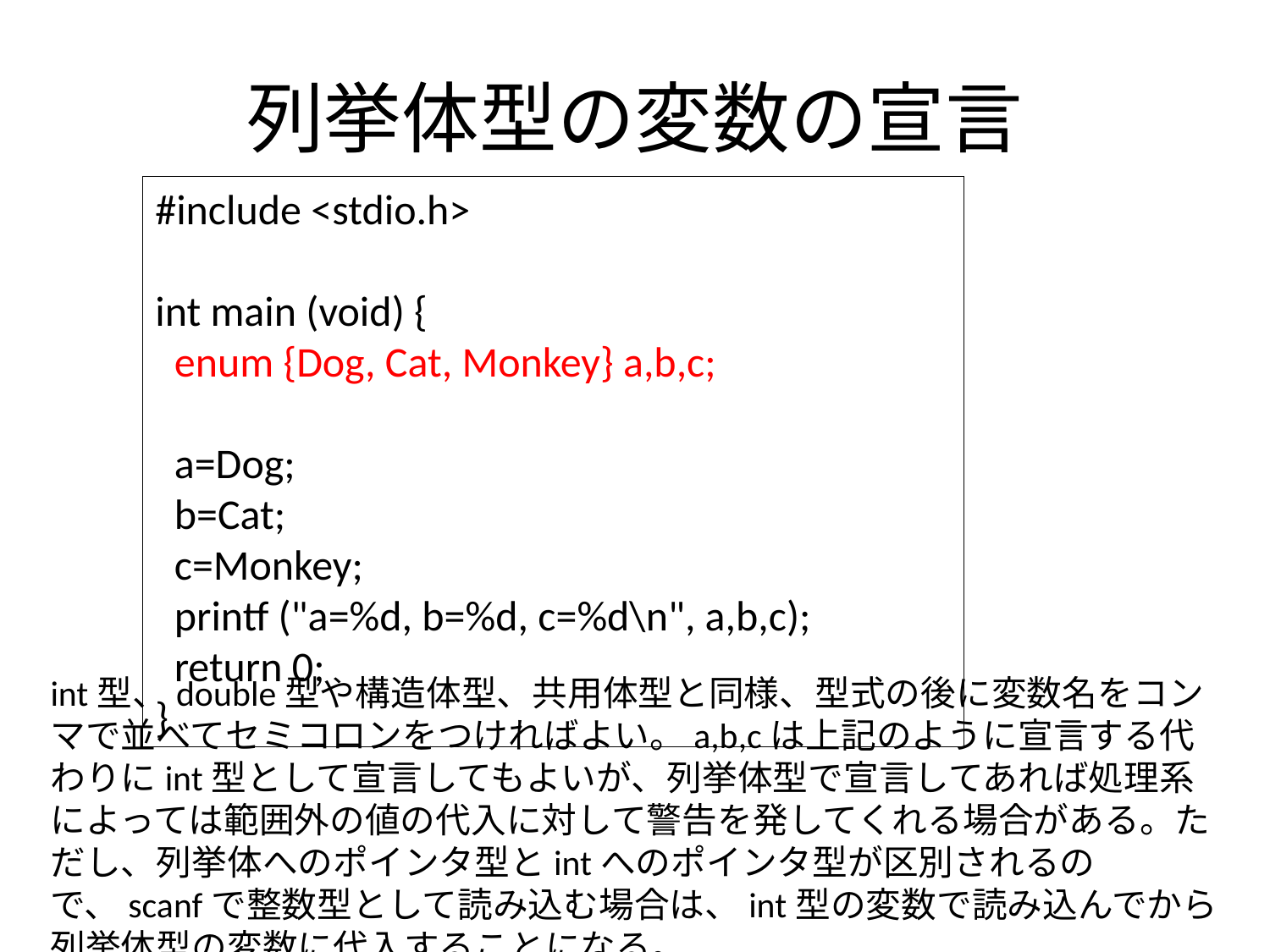

# 列挙体型の変数の宣言
#include <stdio.h>
int main (void) {
  enum {Dog, Cat, Monkey} a,b,c;
  a=Dog;
  b=Cat;
  c=Monkey;
  printf ("a=%d, b=%d, c=%d\n", a,b,c);
  return 0;
}
int型、double型や構造体型、共用体型と同様、型式の後に変数名をコンマで並べてセミコロンをつければよい。a,b,cは上記のように宣言する代わりにint型として宣言してもよいが、列挙体型で宣言してあれば処理系によっては範囲外の値の代入に対して警告を発してくれる場合がある。ただし、列挙体へのポインタ型とintへのポインタ型が区別されるので、scanfで整数型として読み込む場合は、int型の変数で読み込んでから列挙体型の変数に代入することになる。